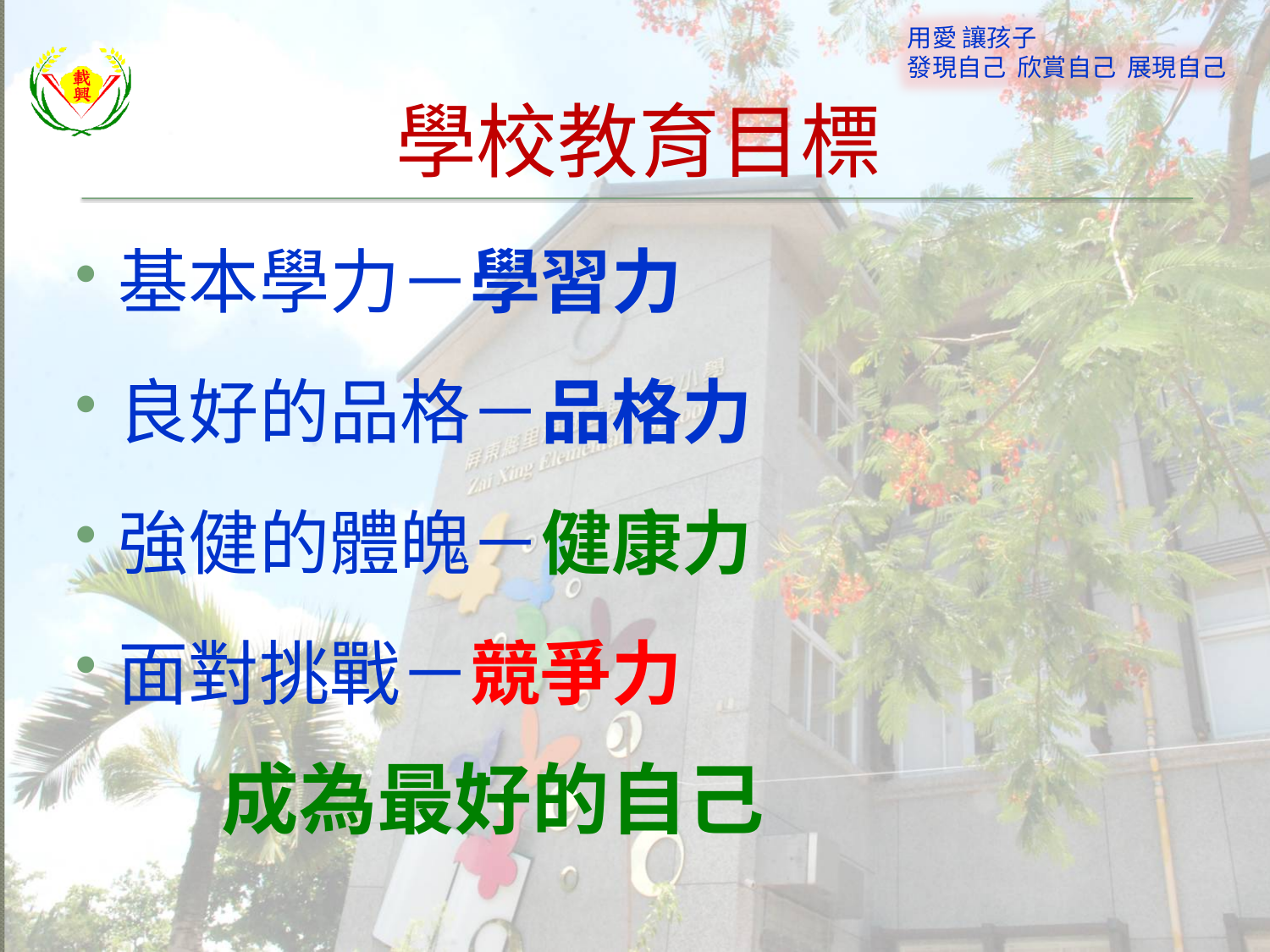

# 學校教育目標

基本學力－學習力

良好的品格－品格力

強健的體魄－健康力

面對挑戰－競爭力

        成為最好的自己